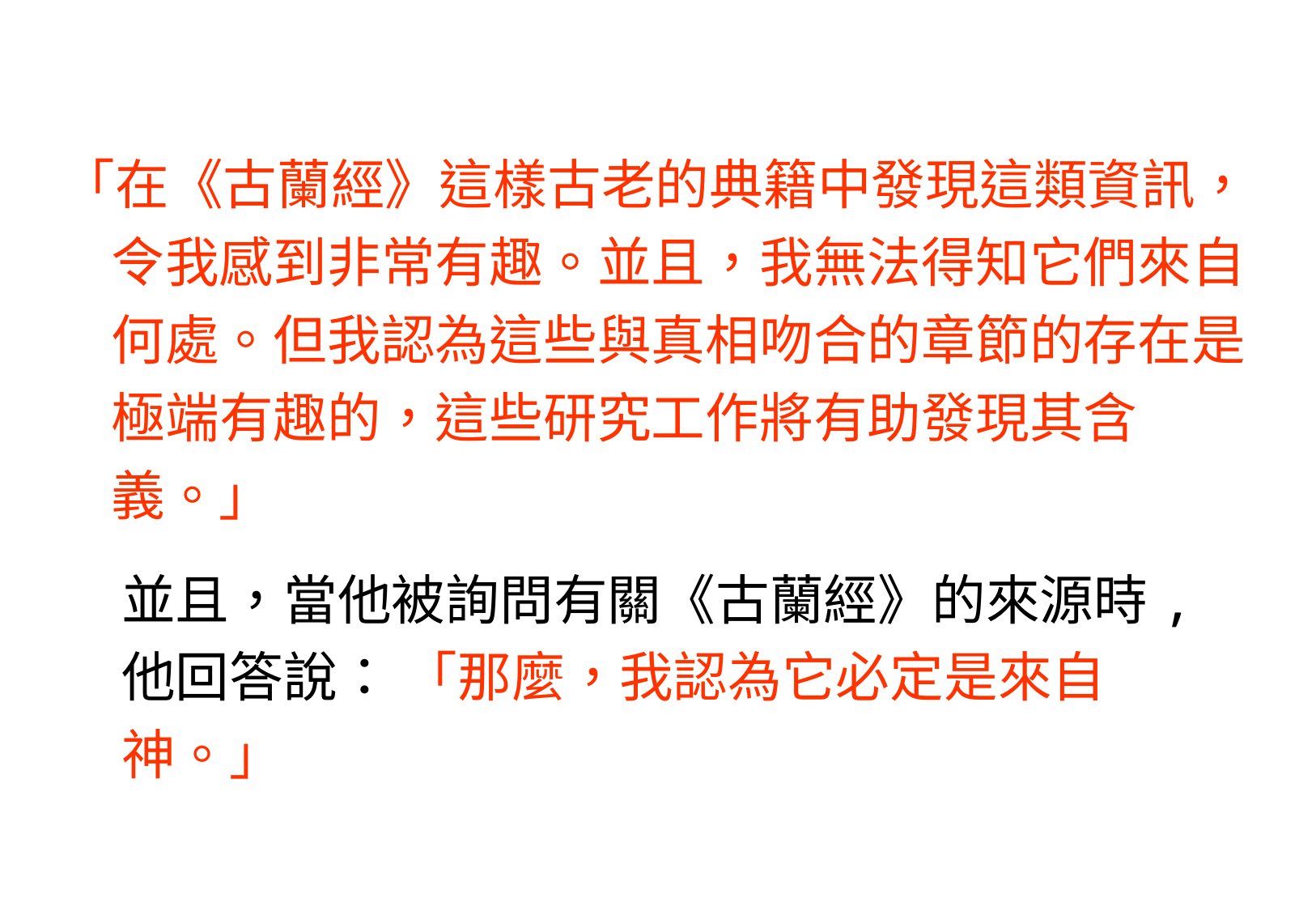

「在《古蘭經》這樣古老的典籍中發現這類資訊，令我感到非常有趣。並且，我無法得知它們來自何處。但我認為這些與真相吻合的章節的存在是極端有趣的，這些研究工作將有助發現其含義。」
並且，當他被詢問有關《古蘭經》的來源時, 他回答說： 「那麼，我認為它必定是來自神。」